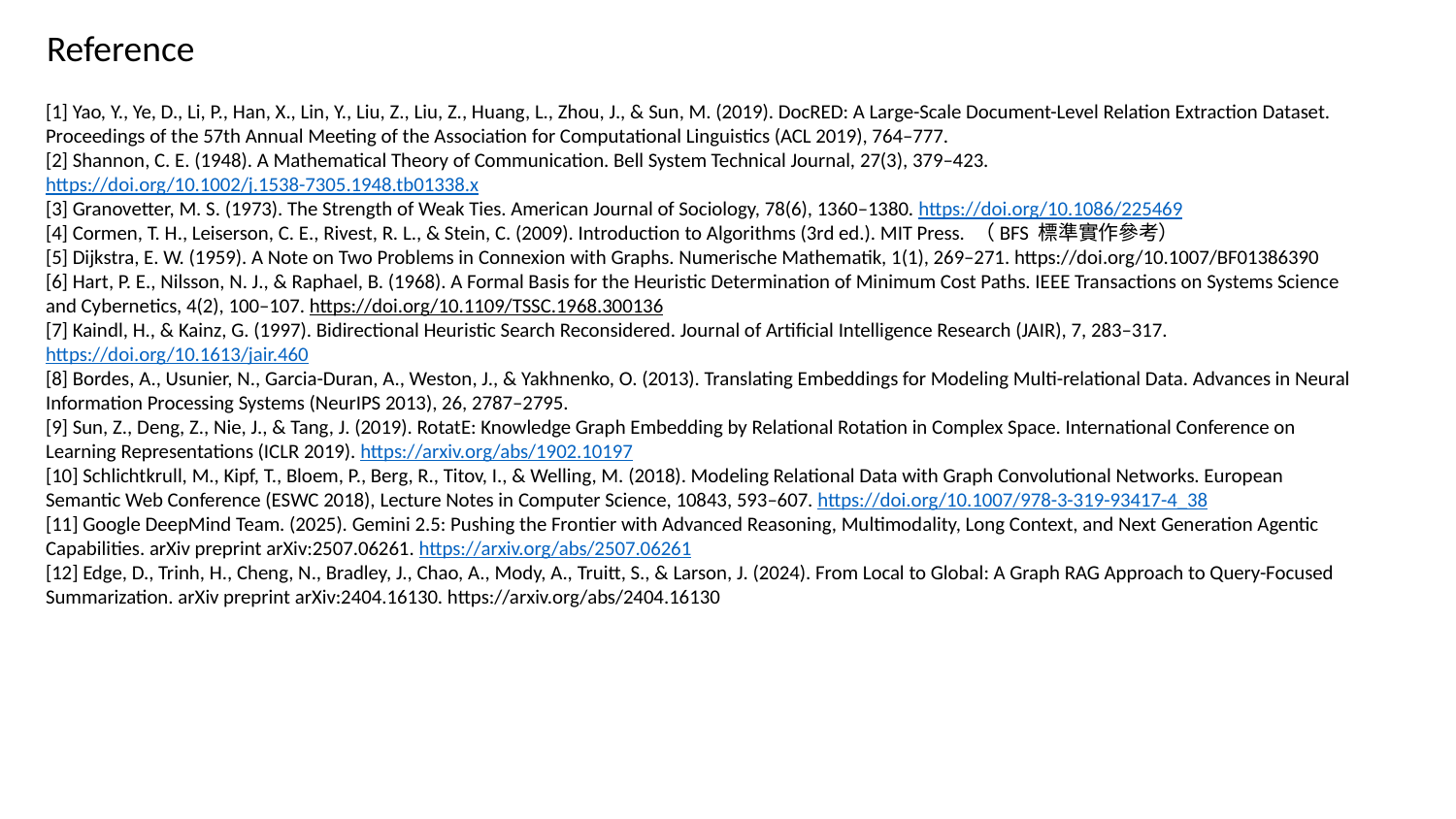

Reference
[1] Yao, Y., Ye, D., Li, P., Han, X., Lin, Y., Liu, Z., Liu, Z., Huang, L., Zhou, J., & Sun, M. (2019). DocRED: A Large-Scale Document-Level Relation Extraction Dataset. Proceedings of the 57th Annual Meeting of the Association for Computational Linguistics (ACL 2019), 764–777.
[2] Shannon, C. E. (1948). A Mathematical Theory of Communication. Bell System Technical Journal, 27(3), 379–423. https://doi.org/10.1002/j.1538-7305.1948.tb01338.x
[3] Granovetter, M. S. (1973). The Strength of Weak Ties. American Journal of Sociology, 78(6), 1360–1380. https://doi.org/10.1086/225469
[4] Cormen, T. H., Leiserson, C. E., Rivest, R. L., & Stein, C. (2009). Introduction to Algorithms (3rd ed.). MIT Press. （BFS 標準實作參考）
[5] Dijkstra, E. W. (1959). A Note on Two Problems in Connexion with Graphs. Numerische Mathematik, 1(1), 269–271. https://doi.org/10.1007/BF01386390
[6] Hart, P. E., Nilsson, N. J., & Raphael, B. (1968). A Formal Basis for the Heuristic Determination of Minimum Cost Paths. IEEE Transactions on Systems Science and Cybernetics, 4(2), 100–107. https://doi.org/10.1109/TSSC.1968.300136
[7] Kaindl, H., & Kainz, G. (1997). Bidirectional Heuristic Search Reconsidered. Journal of Artificial Intelligence Research (JAIR), 7, 283–317. https://doi.org/10.1613/jair.460
[8] Bordes, A., Usunier, N., Garcia-Duran, A., Weston, J., & Yakhnenko, O. (2013). Translating Embeddings for Modeling Multi-relational Data. Advances in Neural Information Processing Systems (NeurIPS 2013), 26, 2787–2795.
[9] Sun, Z., Deng, Z., Nie, J., & Tang, J. (2019). RotatE: Knowledge Graph Embedding by Relational Rotation in Complex Space. International Conference on Learning Representations (ICLR 2019). https://arxiv.org/abs/1902.10197
[10] Schlichtkrull, M., Kipf, T., Bloem, P., Berg, R., Titov, I., & Welling, M. (2018). Modeling Relational Data with Graph Convolutional Networks. European Semantic Web Conference (ESWC 2018), Lecture Notes in Computer Science, 10843, 593–607. https://doi.org/10.1007/978-3-319-93417-4_38
[11] Google DeepMind Team. (2025). Gemini 2.5: Pushing the Frontier with Advanced Reasoning, Multimodality, Long Context, and Next Generation Agentic Capabilities. arXiv preprint arXiv:2507.06261. https://arxiv.org/abs/2507.06261
[12] Edge, D., Trinh, H., Cheng, N., Bradley, J., Chao, A., Mody, A., Truitt, S., & Larson, J. (2024). From Local to Global: A Graph RAG Approach to Query-Focused Summarization. arXiv preprint arXiv:2404.16130. https://arxiv.org/abs/2404.16130